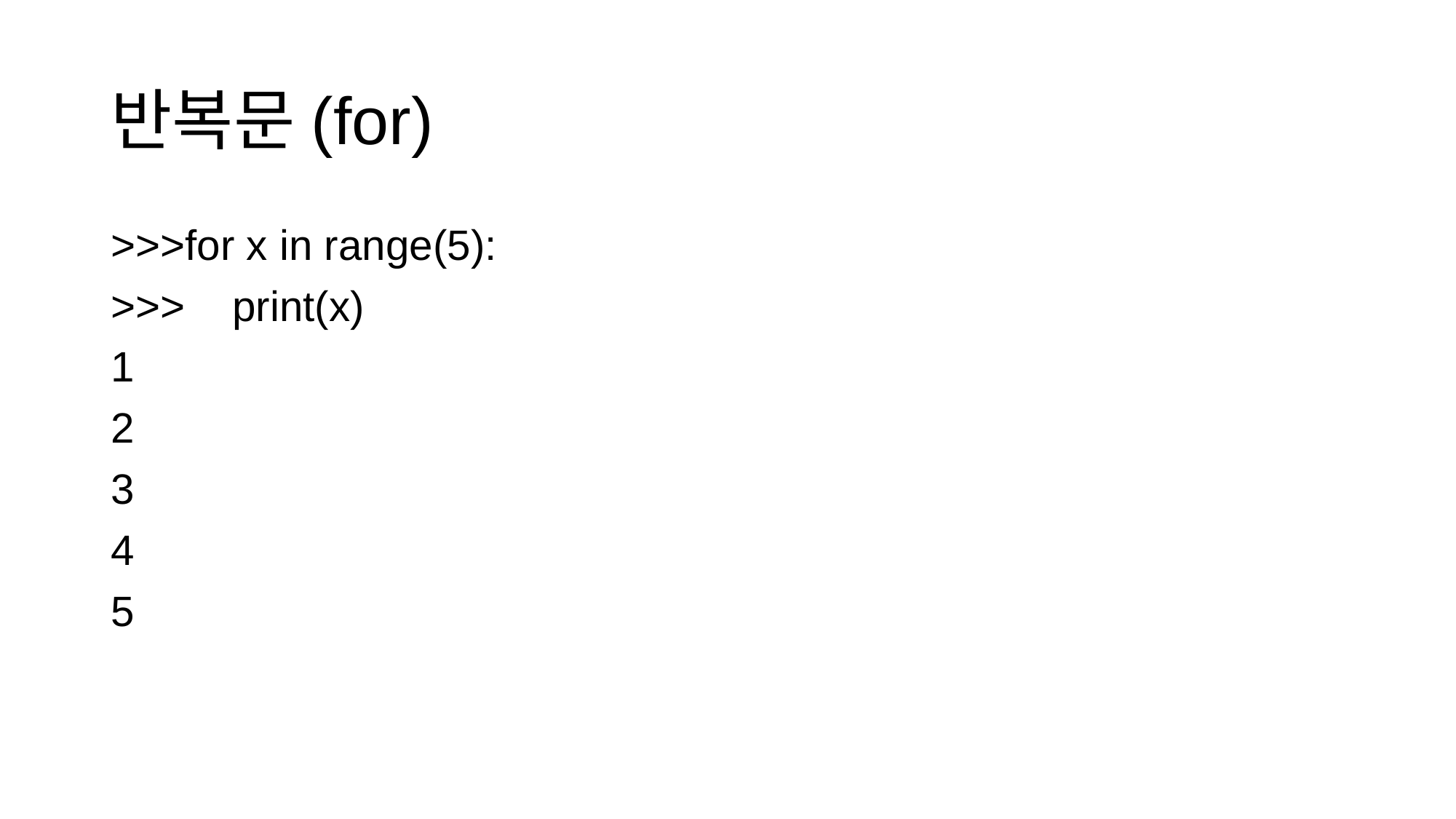

# 반복문(for)
>>>for x in range(5):
>>>    print(x)
1
2
3
4
5